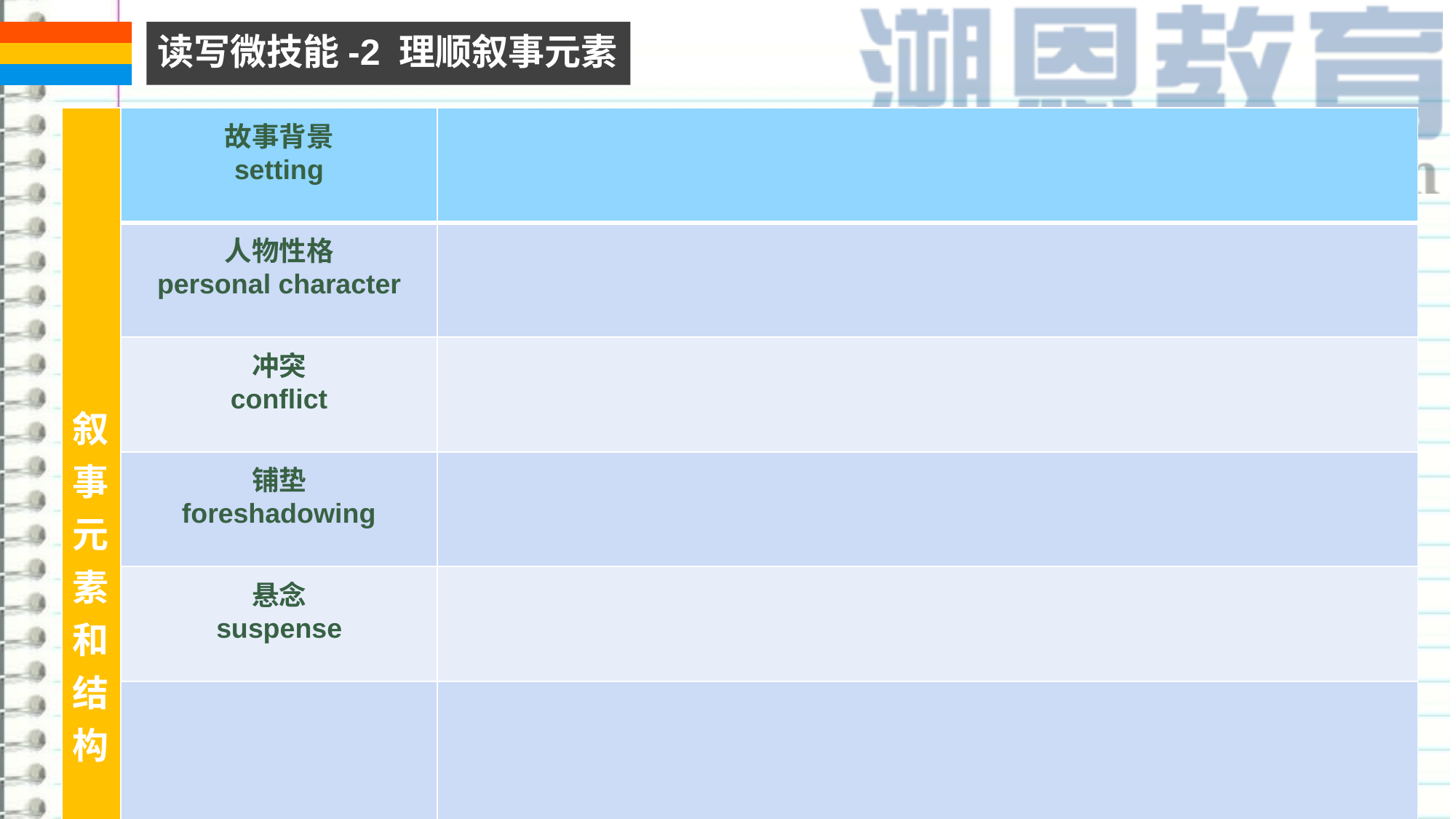

读写微技能-2 理顺叙事元素
| 叙事元素和结构 | 故事背景 setting |  |
| --- | --- | --- |
|  | 人物性格 personal character |  |
|  | 冲突 conflict |  |
|  | 铺垫 foreshadowing |  |
|  | 悬念 suspense |  |
|  | 首尾呼应 inclusio |  |